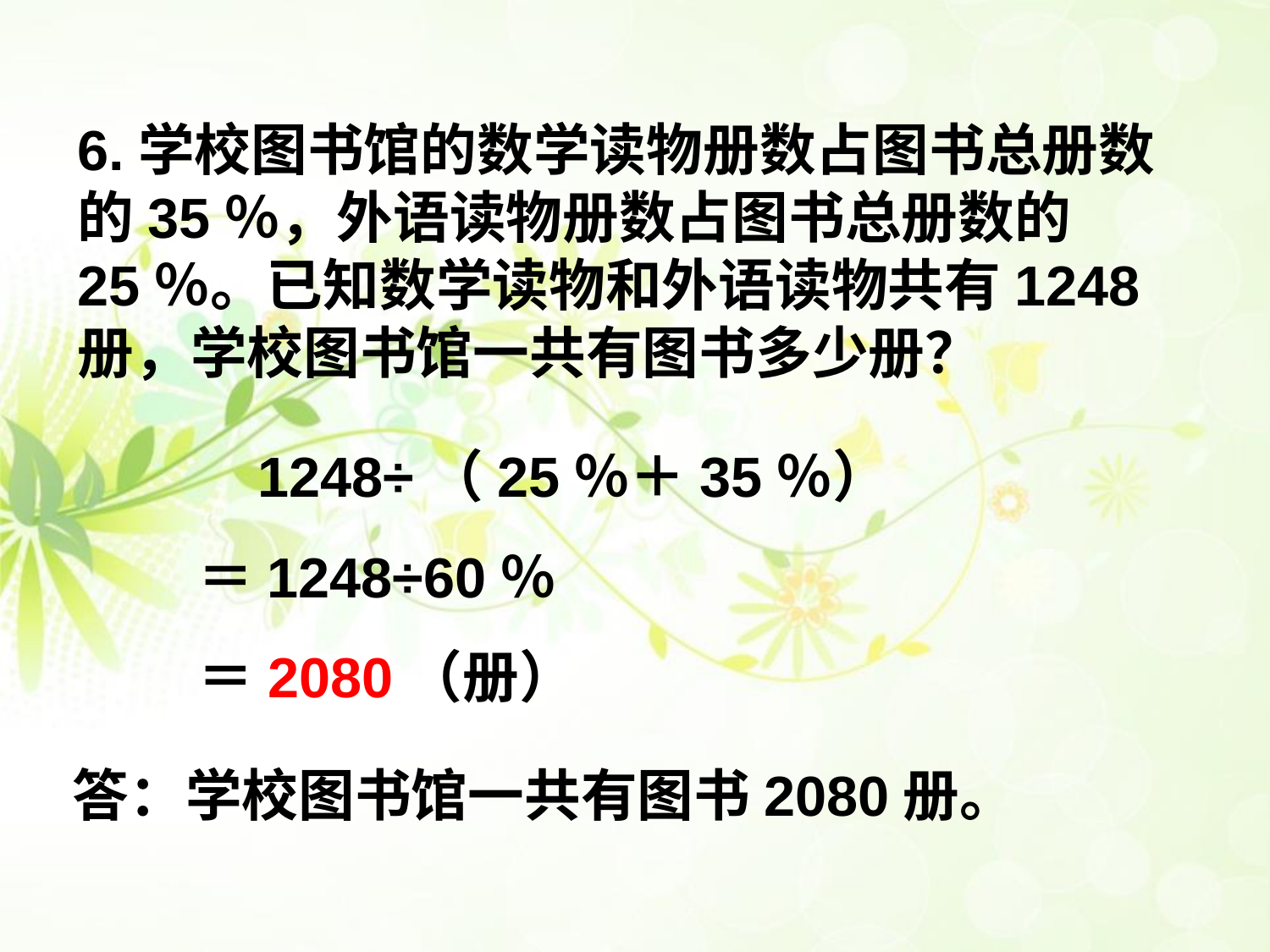

6.学校图书馆的数学读物册数占图书总册数的35％，外语读物册数占图书总册数的25％。已知数学读物和外语读物共有1248册，学校图书馆一共有图书多少册？
1248÷（25％＋35％）
＝1248÷60％
＝2080（册）
答：学校图书馆一共有图书2080册。